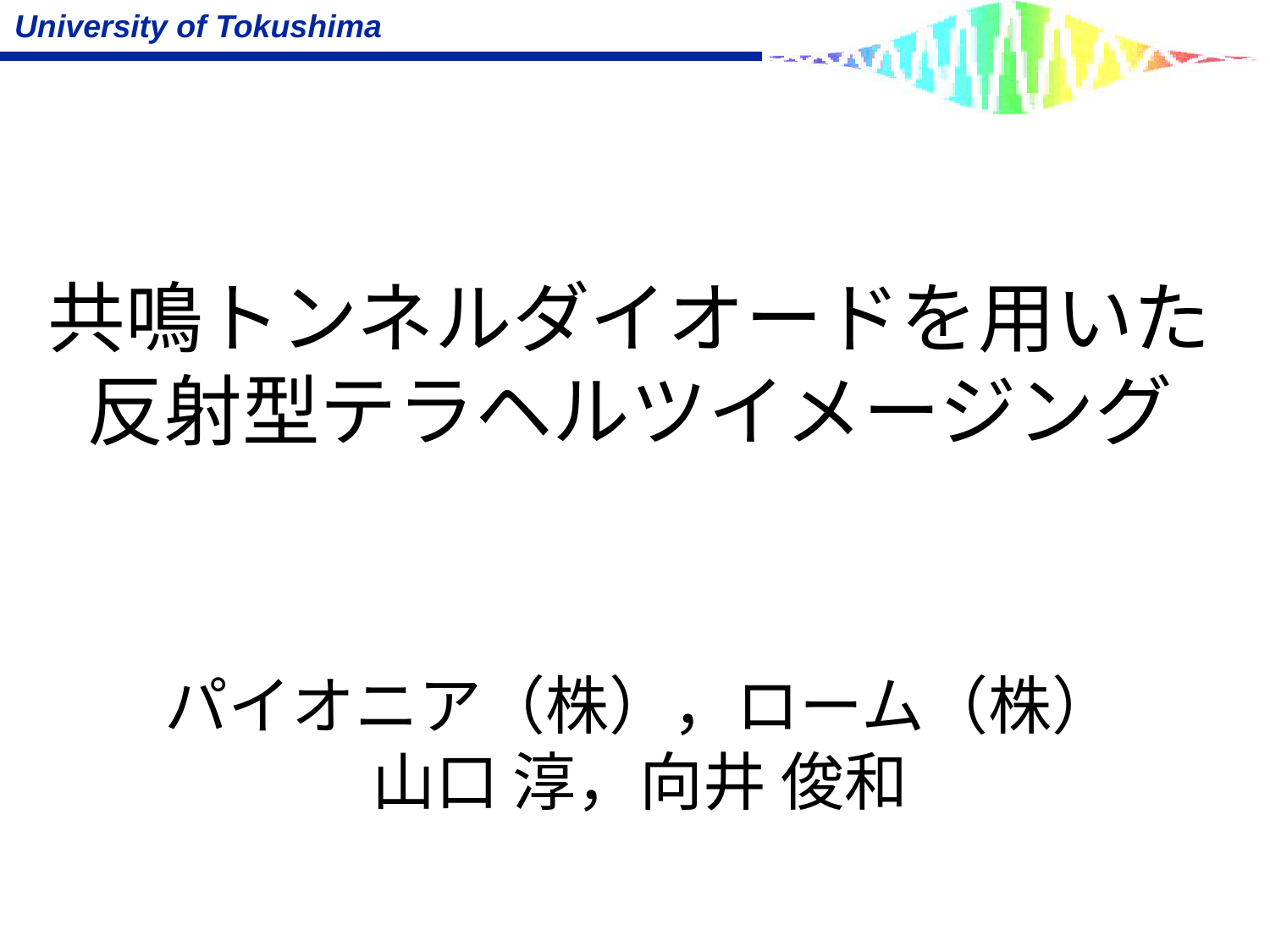

# 共鳴トンネルダイオードを用いた反射型テラヘルツイメージング
パイオニア（株），ローム（株）
山口 淳，向井 俊和